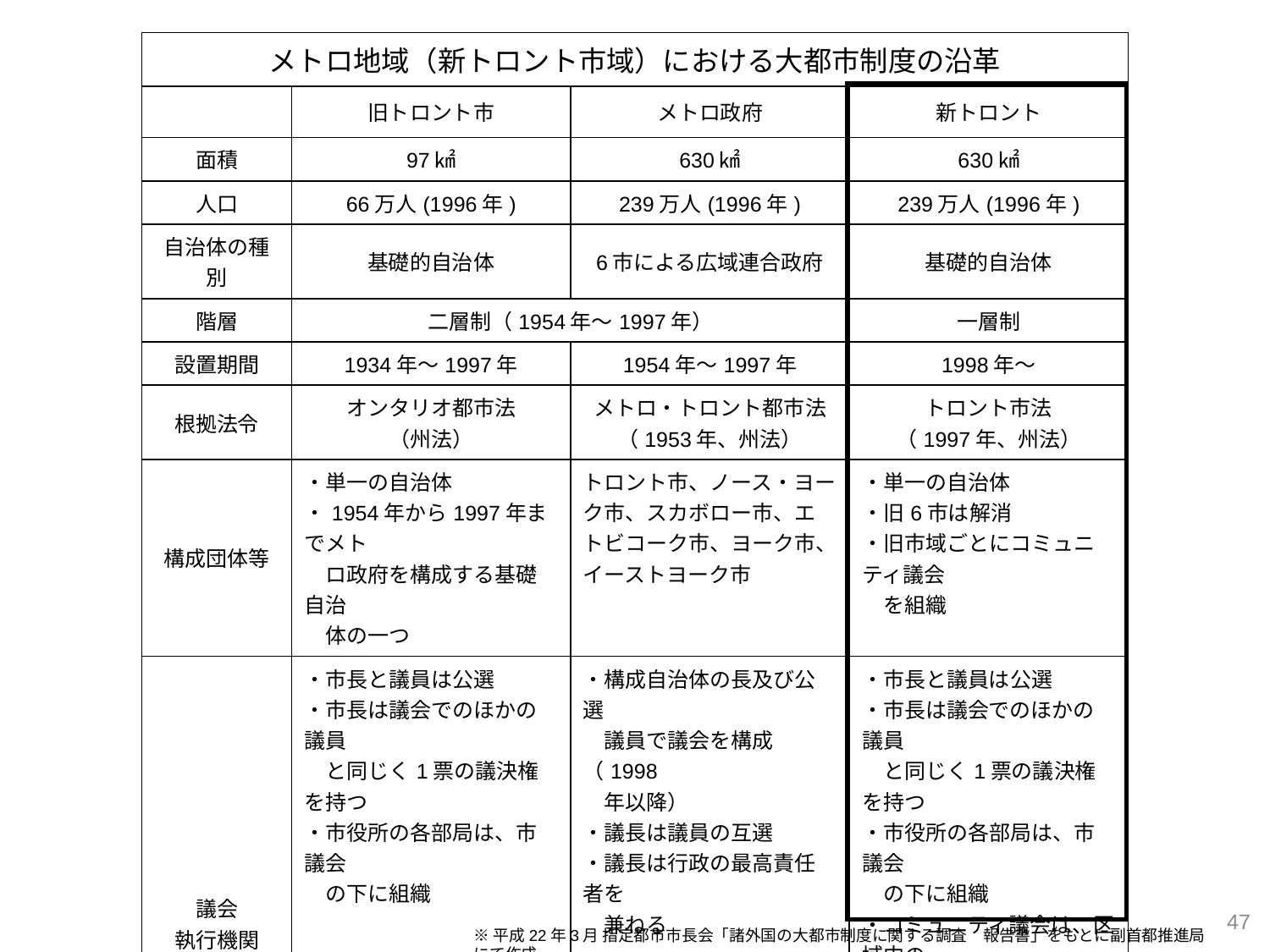

| メトロ地域（新トロント市域）における大都市制度の沿革 |  |  |  |
| --- | --- | --- | --- |
|  | 旧トロント市 | メトロ政府 | 新トロント |
| 面積 | 97㎢ | 630㎢ | 630㎢ |
| 人口 | 66万人(1996年) | 239万人(1996年) | 239万人(1996年) |
| 自治体の種別 | 基礎的自治体 | 6市による広域連合政府 | 基礎的自治体 |
| 階層 | 二層制（1954年～1997年） |  | 一層制 |
| 設置期間 | 1934年～1997年 | 1954年～1997年 | 1998年～ |
| 根拠法令 | オンタリオ都市法 （州法） | メトロ・トロント都市法 （1953年、州法） | トロント市法 （1997年、州法） |
| 構成団体等 | ・単一の自治体 ・1954年から1997年までメト 　ロ政府を構成する基礎自治 　体の一つ | トロント市、ノース・ヨーク市、スカボロー市、エトビコーク市、ヨーク市、イーストヨーク市 | ・単一の自治体 ・旧6市は解消 ・旧市域ごとにコミュニティ議会 　を組織 |
| 議会 執行機関 | ・市長と議員は公選 ・市長は議会でのほかの議員 　と同じく1票の議決権を持つ ・市役所の各部局は、市議会 　の下に組織 | ・構成自治体の長及び公選　 　議員で議会を構成（1998　 　年以降） ・議長は議員の互選 ・議長は行政の最高責任者を 　兼ねる | ・市長と議員は公選 ・市長は議会でのほかの議員 　と同じく1票の議決権を持つ ・市役所の各部局は、市議会 　の下に組織 ・コミュニティ議会は、区域内の 　交通、治安等について住民 　の意向を聴取し市議会に提 　案するなど、一定の役割を 　果たす。 |
| 主な事務 | ・廃棄物収集 ・上下水道 ・租税徴収 ・消防 ・公衆衛生　など | ・廃棄物収集 ・上下水道 ・基幹道路に関する業務 ・公共交通機関 ・警察　など | ・旧6市と旧メトロ政府の業務 　を合わせて所管する。 |

47
※平成22年3月 指定都市市長会「諸外国の大都市制度に関する調査　報告書」をもとに副首都推進局にて作成